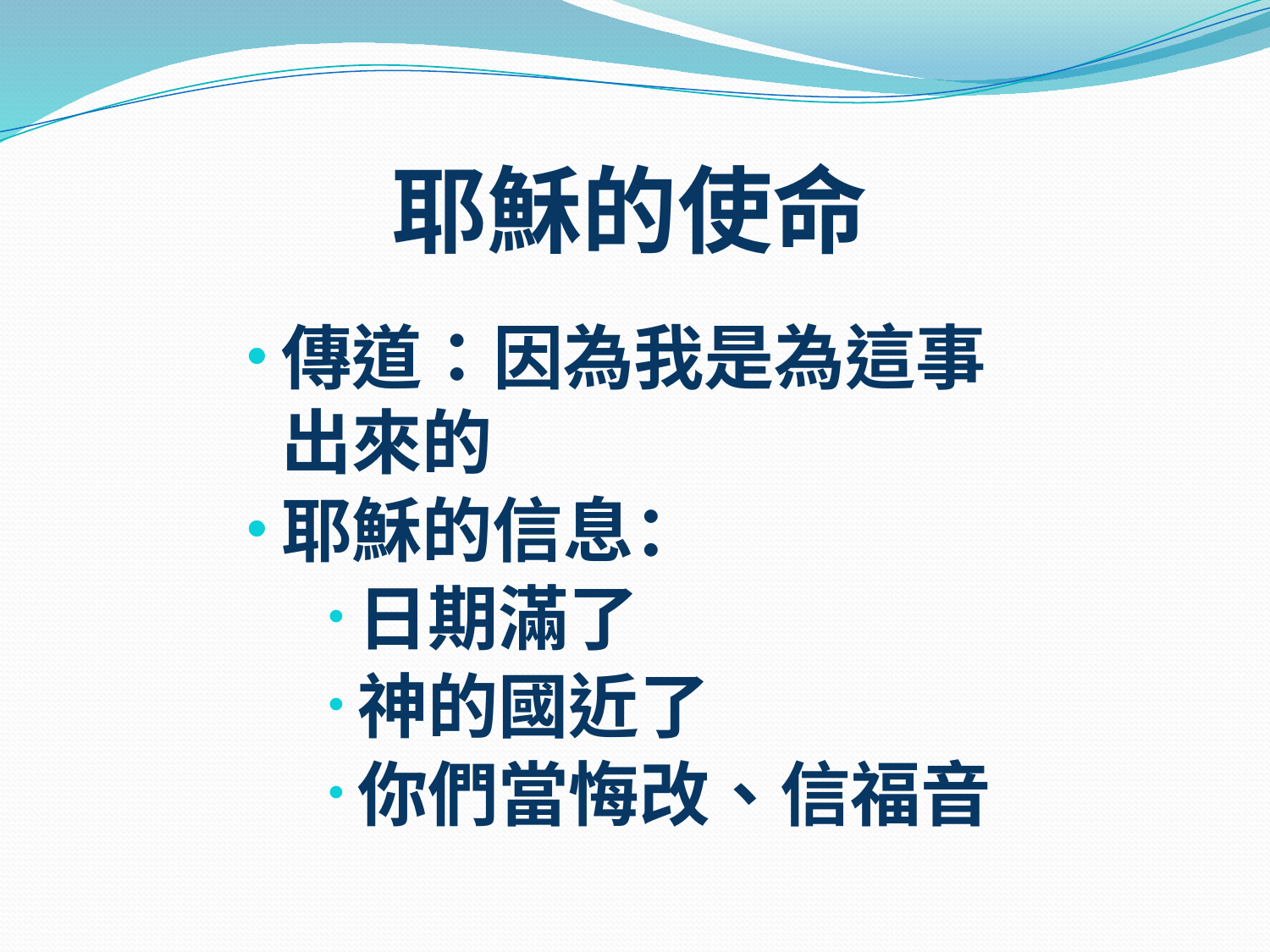

# 耶穌的使命
傳道：因為我是為這事出來的
耶穌的信息：
日期滿了
神的國近了
你們當悔改、信福音